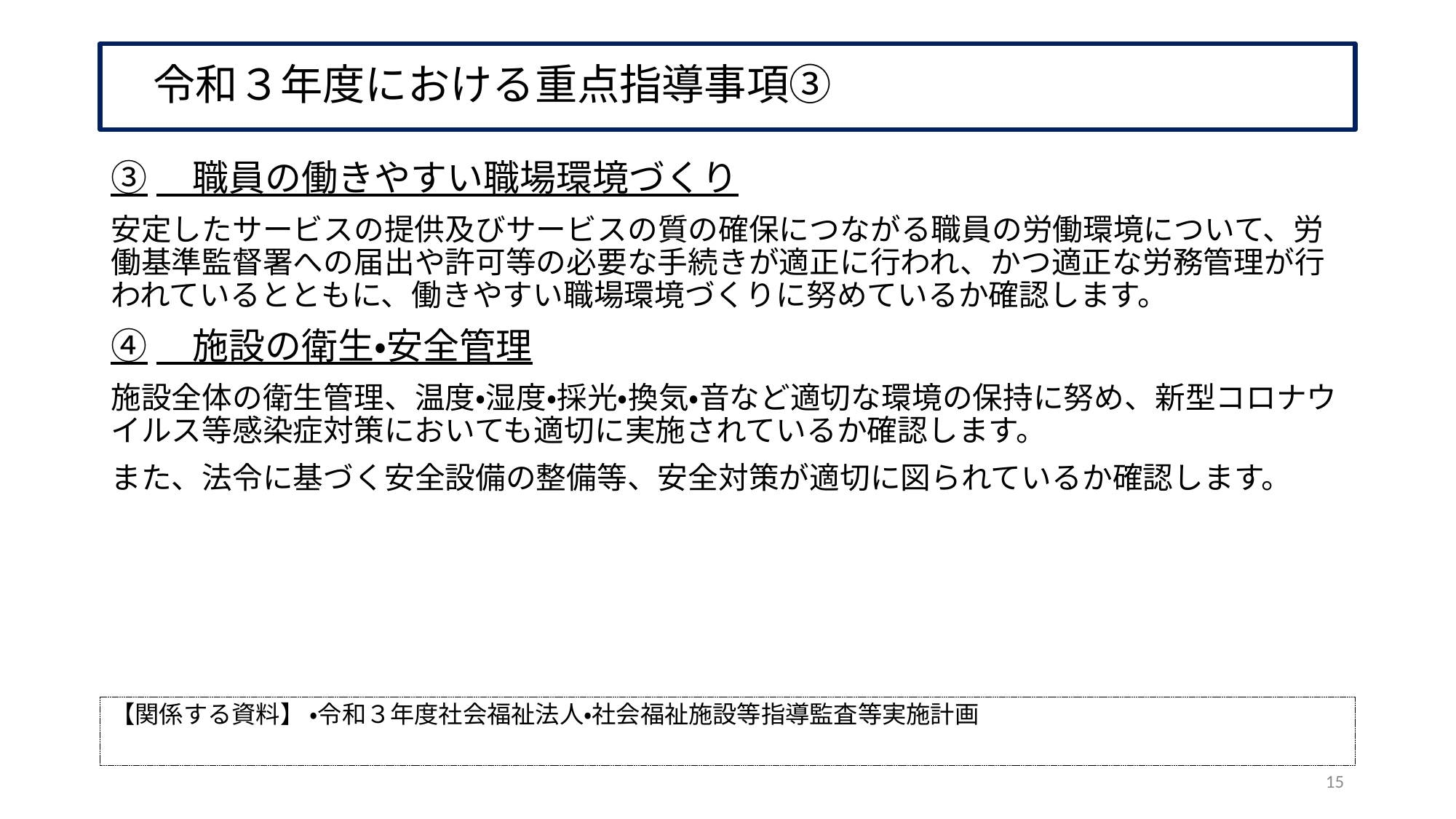

# 令和３年度における重点指導事項③
③　職員の働きやすい職場環境づくり
安定したサービスの提供及びサービスの質の確保につながる職員の労働環境について、労働基準監督署への届出や許可等の必要な手続きが適正に行われ、かつ適正な労務管理が行われているとともに、働きやすい職場環境づくりに努めているか確認します。
④　施設の衛生・安全管理
施設全体の衛生管理、温度・湿度・採光・換気・音など適切な環境の保持に努め、新型コロナウイルス等感染症対策においても適切に実施されているか確認します。
また、法令に基づく安全設備の整備等、安全対策が適切に図られているか確認します。

【関係する資料】 ・令和３年度社会福祉法人・社会福祉施設等指導監査等実施計画
15